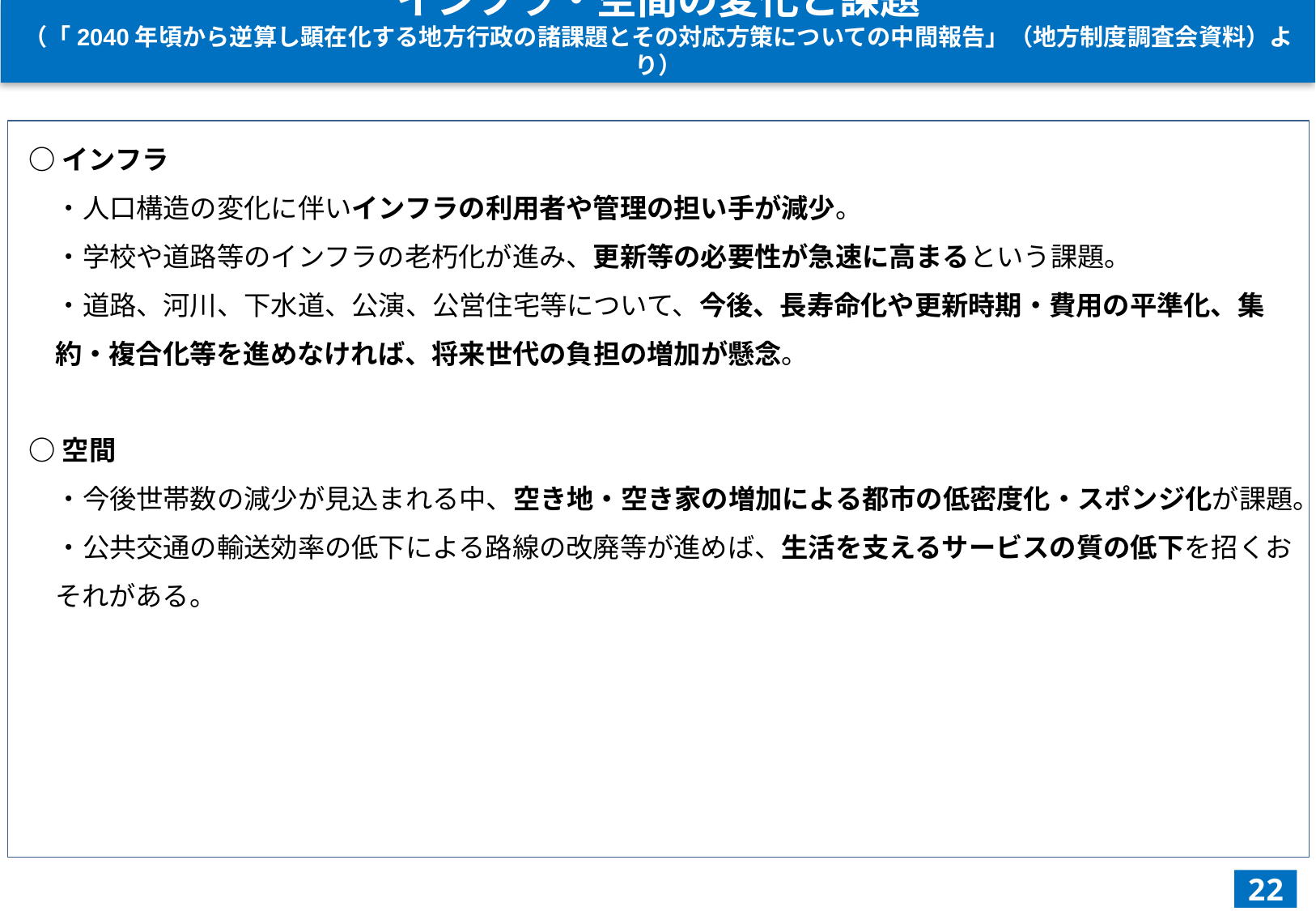

インフラ・空間の変化と課題
（「2040年頃から逆算し顕在化する地方行政の諸課題とその対応方策についての中間報告」（地方制度調査会資料）より）
○インフラ
　・人口構造の変化に伴いインフラの利用者や管理の担い手が減少。
　・学校や道路等のインフラの老朽化が進み、更新等の必要性が急速に高まるという課題。
　・道路、河川、下水道、公演、公営住宅等について、今後、長寿命化や更新時期・費用の平準化、集約・複合化等を進めなければ、将来世代の負担の増加が懸念。

○空間
　・今後世帯数の減少が見込まれる中、空き地・空き家の増加による都市の低密度化・スポンジ化が課題。
　・公共交通の輸送効率の低下による路線の改廃等が進めば、生活を支えるサービスの質の低下を招くおそれがある。

22